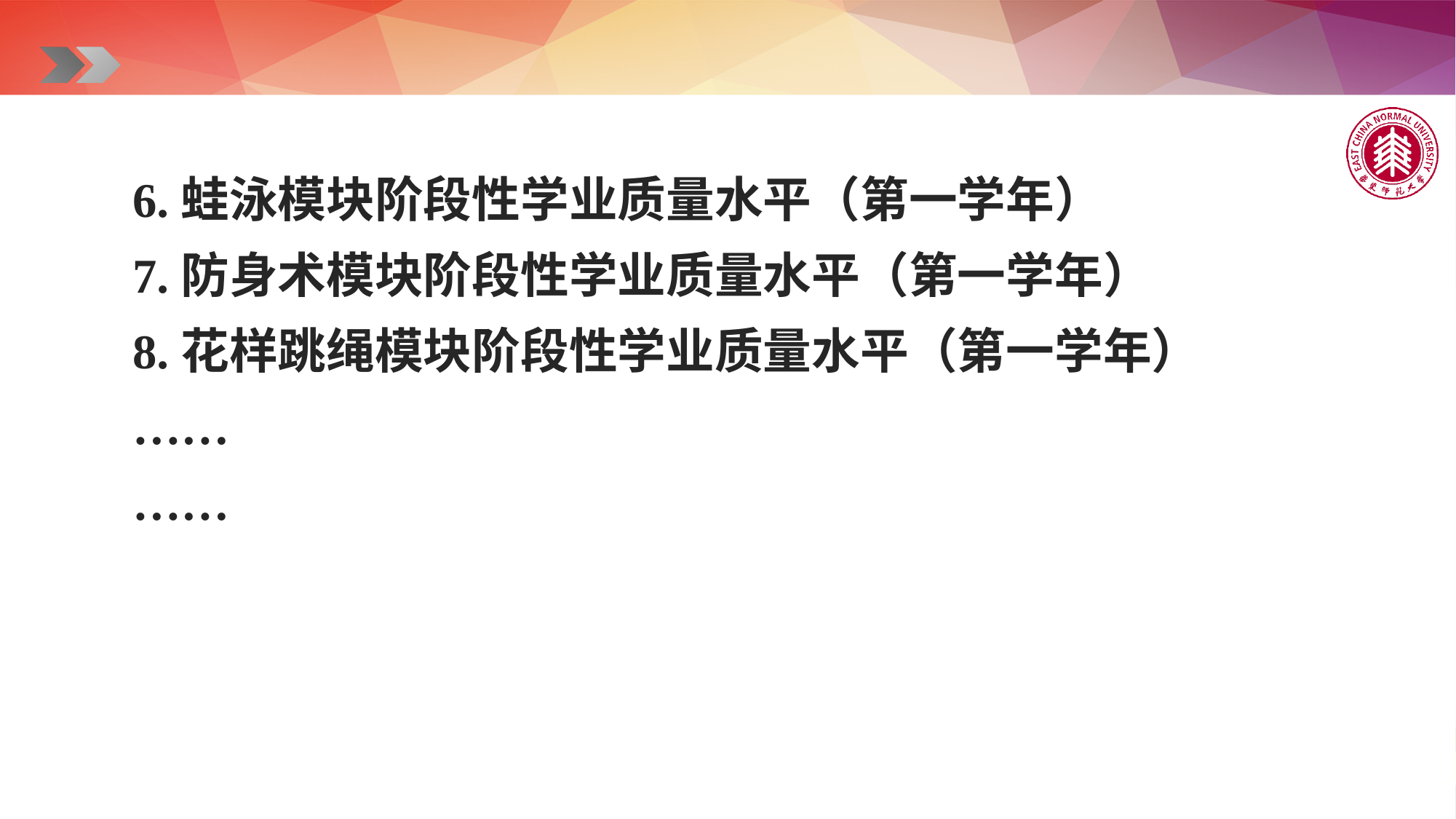

6.蛙泳模块阶段性学业质量水平（第一学年）
7.防身术模块阶段性学业质量水平（第一学年）
8.花样跳绳模块阶段性学业质量水平（第一学年）
……
……